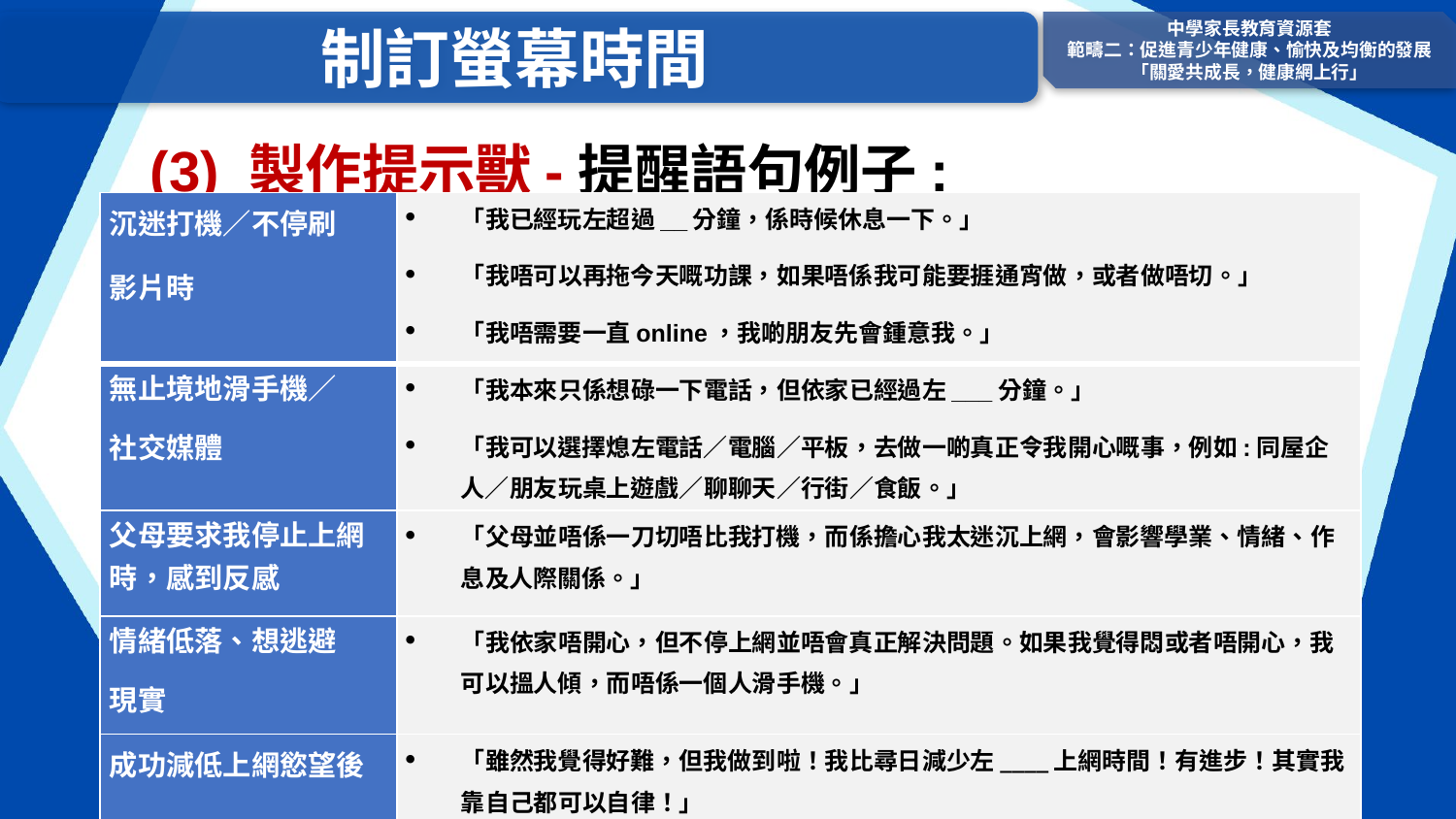

制訂螢幕時間
中學家長教育資源套
範疇二：促進青少年健康、愉快及均衡的發展
「關愛共成長，健康網上行」
(3) 製作提示獸-提醒語句例子:

| 沉迷打機／不停刷 影片時 | 「我已經玩左超過\_\_分鐘，係時候休息一下。」 「我唔可以再拖今天嘅功課，如果唔係我可能要捱通宵做，或者做唔切。」 「我唔需要一直online，我啲朋友先會鍾意我。」 |
| --- | --- |
| 無止境地滑手機／ 社交媒體 | 「我本來只係想碌一下電話，但依家已經過左\_\_\_分鐘。」 「我可以選擇熄左電話／電腦／平板，去做一啲真正令我開心嘅事，例如:同屋企人／朋友玩桌上遊戲／聊聊天／行街／食飯。」 |
| 父母要求我停止上網時，感到反感 | 「父母並唔係一刀切唔比我打機，而係擔心我太迷沉上網，會影響學業、情緒、作息及人際關係。」 |
| 情緒低落、想逃避 現實 | 「我依家唔開心，但不停上網並唔會真正解決問題。如果我覺得悶或者唔開心，我可以搵人傾，而唔係一個人滑手機。」 |
| 成功減低上網慾望後 | 「雖然我覺得好難，但我做到啦！我比尋日減少左\_\_\_\_上網時間！有進步！其實我靠自己都可以自律！」 |
42